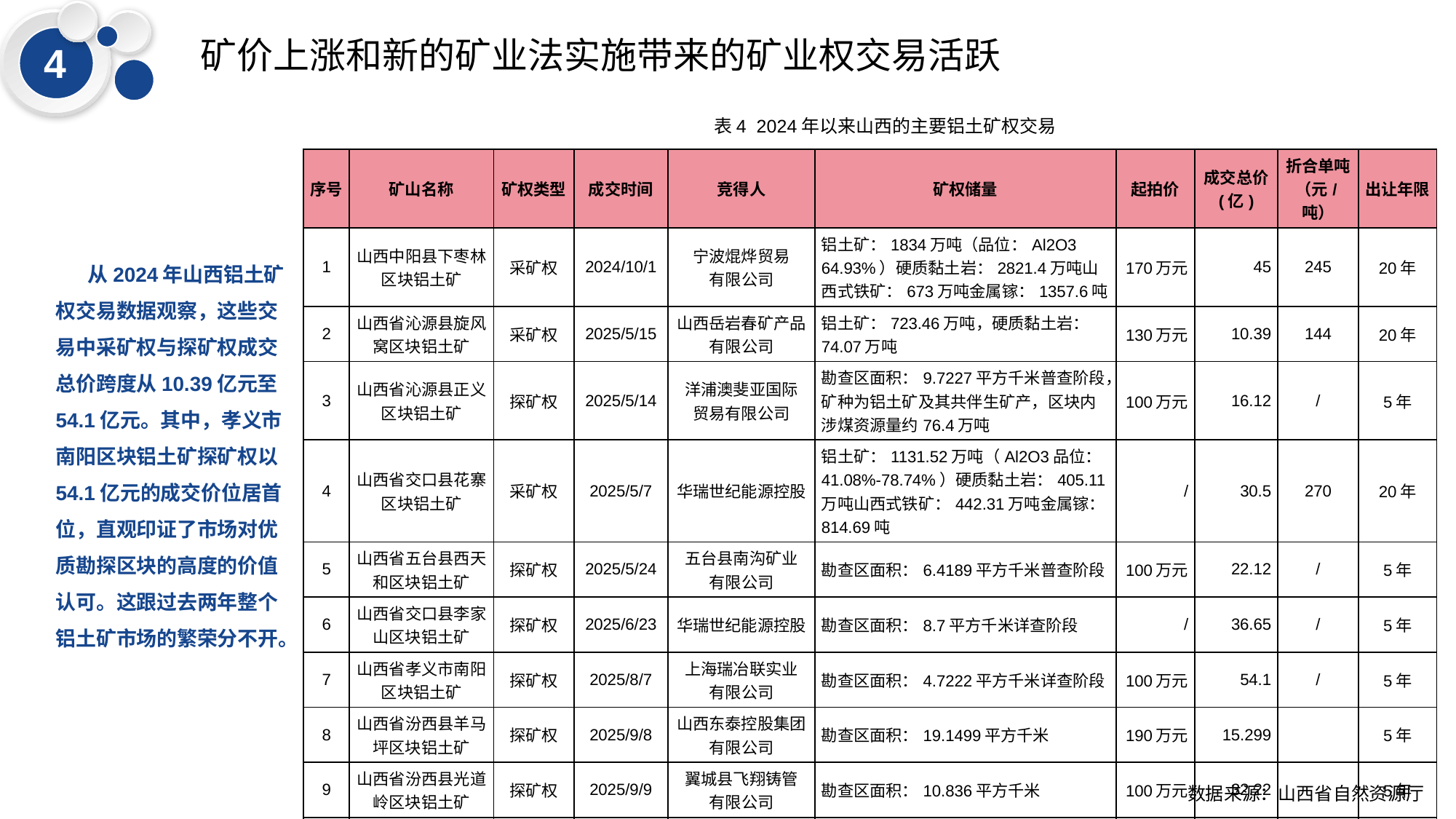

4
矿价上涨和新的矿业法实施带来的矿业权交易活跃

表4  2024年以来山西的主要铝土矿权交易
| 序号 | 矿山名称 | 矿权类型 | 成交时间 | 竞得人 | 矿权储量 | 起拍价 | 成交总价 (亿) | 折合单吨 （元/吨） | 出让年限 |
| --- | --- | --- | --- | --- | --- | --- | --- | --- | --- |
| 1 | 山西中阳县下枣林区块铝土矿 | 采矿权 | 2024/10/1 | 宁波焜烨贸易 有限公司 | 铝土矿：1834万吨（品位：Al2O3 64.93%）硬质黏土岩：2821.4万吨山西式铁矿：673万吨金属镓：1357.6吨 | 170万元 | 45 | 245 | 20年 |
| 2 | 山西省沁源县旋风窝区块铝土矿 | 采矿权 | 2025/5/15 | 山西岳岩春矿产品有限公司 | 铝土矿：723.46万吨，硬质黏土岩：74.07万吨 | 130万元 | 10.39 | 144 | 20年 |
| 3 | 山西省沁源县正义区块铝土矿 | 探矿权 | 2025/5/14 | 洋浦澳斐亚国际 贸易有限公司 | 勘查区面积：9.7227平方千米普查阶段，矿种为铝土矿及其共伴生矿产，区块内涉煤资源量约76.4万吨 | 100万元 | 16.12 | / | 5年 |
| 4 | 山西省交口县花寨区块铝土矿 | 采矿权 | 2025/5/7 | 华瑞世纪能源控股 | 铝土矿：1131.52万吨（Al2O3品位：41.08%-78.74%）硬质黏土岩：405.11万吨山西式铁矿：442.31万吨金属镓：814.69吨 | / | 30.5 | 270 | 20年 |
| 5 | 山西省五台县西天和区块铝土矿 | 探矿权 | 2025/5/24 | 五台县南沟矿业 有限公司 | 勘查区面积：6.4189平方千米普查阶段 | 100万元 | 22.12 | / | 5年 |
| 6 | 山西省交口县李家山区块铝土矿 | 探矿权 | 2025/6/23 | 华瑞世纪能源控股 | 勘查区面积：8.7平方千米详查阶段 | / | 36.65 | / | 5年 |
| 7 | 山西省孝义市南阳区块铝土矿 | 探矿权 | 2025/8/7 | 上海瑞冶联实业 有限公司 | 勘查区面积：4.7222平方千米详查阶段 | 100万元 | 54.1 | / | 5年 |
| 8 | 山西省汾西县羊马坪区块铝土矿 | 探矿权 | 2025/9/8 | 山西东泰控股集团有限公司 | 勘查区面积：19.1499平方千米 | 190万元 | 15.299 |  | 5年 |
| 9 | 山西省汾西县光道岭区块铝土矿 | 探矿权 | 2025/9/9 | 翼城县飞翔铸管 有限公司 | 勘查区面积：10.836平方千米 | 100万元 | 32.22 |  | 5年 |
| 10 | 山西省交口县冯家港区块铝土矿 | 探矿权 | 2025/9/10 | 交口县旺庄生铁 有限责任公司 | 勘查区面积：8.198平方千米 | 80万元 | 31.728 |  | 5年 |
| 合计 |  |  |  |  |  |  | 294.127 |  |  |
      从2024年山西铝土矿权交易数据观察，这些交易中采矿权与探矿权成交总价跨度从10.39亿元至54.1亿元。其中，孝义市南阳区块铝土矿探矿权以54.1亿元的成交价位居首位，直观印证了市场对优质勘探区块的高度的价值认可。这跟过去两年整个铝土矿市场的繁荣分不开。
数据来源：山西省自然资源厅